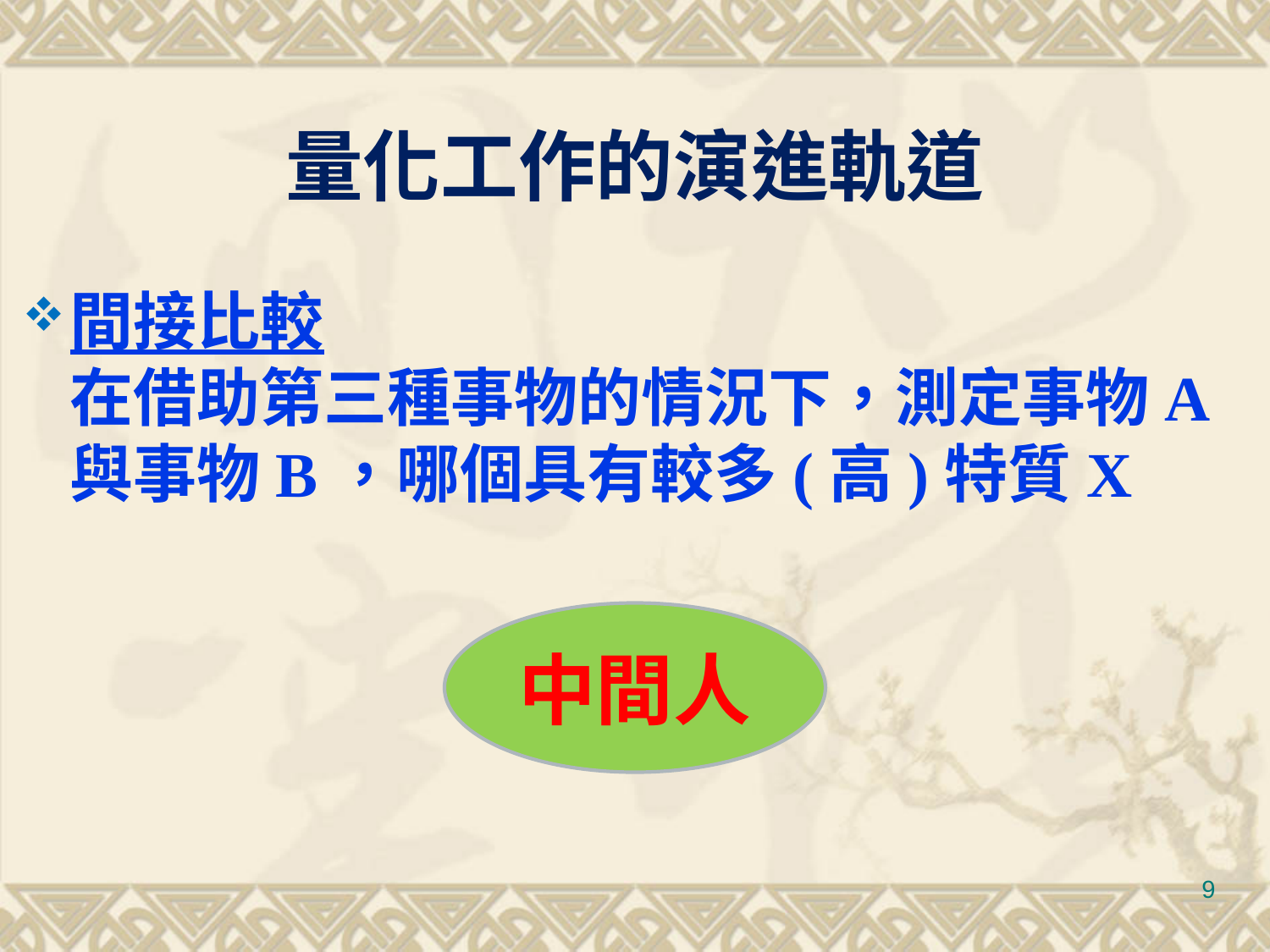

量化工作的演進軌道
間接比較
在借助第三種事物的情況下，測定事物A與事物B，哪個具有較多(高)特質X
中間人
9